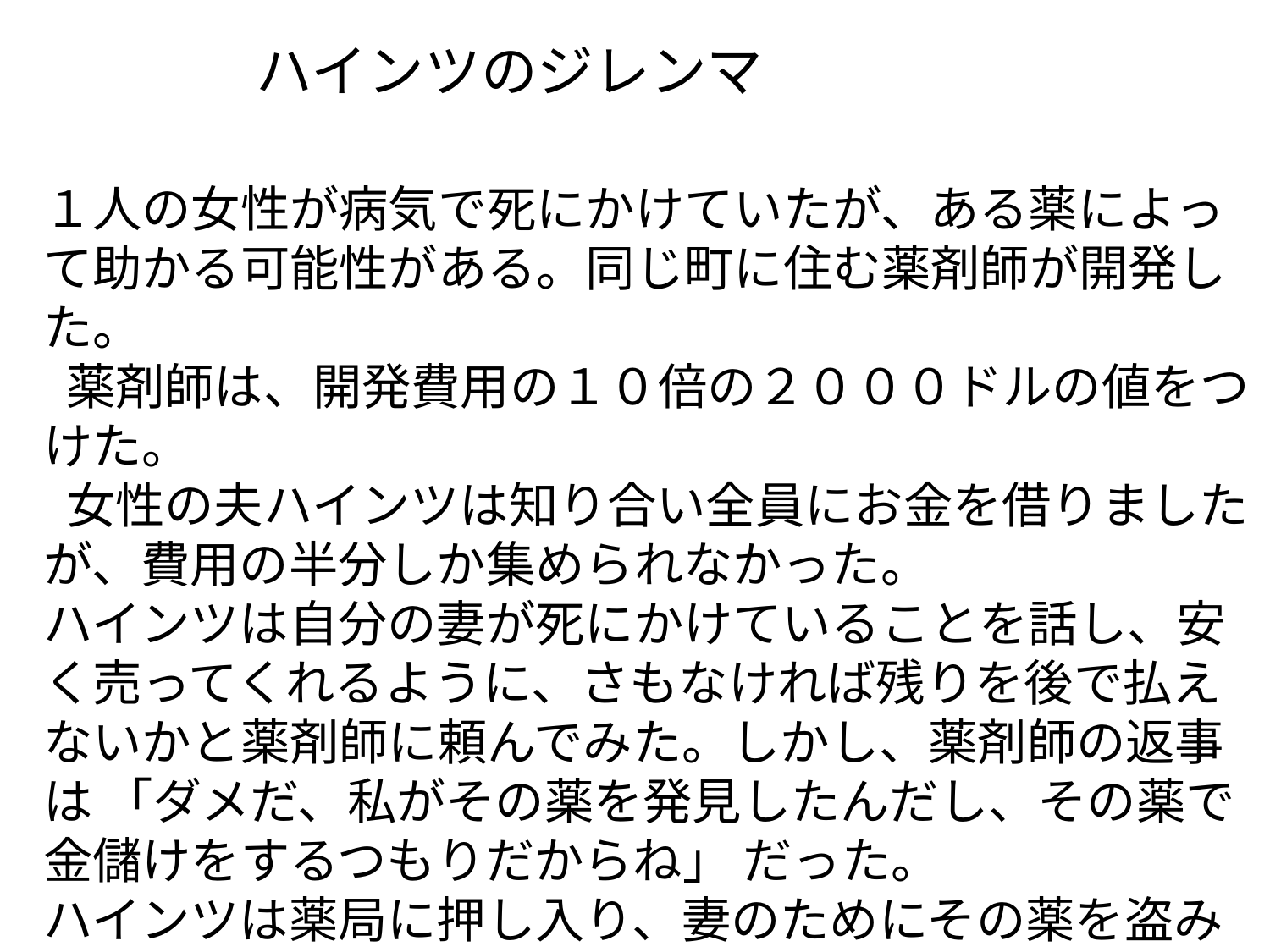

ハインツのジレンマ
１人の女性が病気で死にかけていたが、ある薬によって助かる可能性がある。同じ町に住む薬剤師が開発した。
 薬剤師は、開発費用の１０倍の２０００ドルの値をつけた。
 女性の夫ハインツは知り合い全員にお金を借りましたが、費用の半分しか集められなかった。
ハインツは自分の妻が死にかけていることを話し、安く売ってくれるように、さもなければ残りを後で払えないかと薬剤師に頼んでみた。しかし、薬剤師の返事は 「ダメだ、私がその薬を発見したんだし、その薬で金儲けをするつもりだからね」 だった。
ハインツは薬局に押し入り、妻のためにその薬を盗み出した。